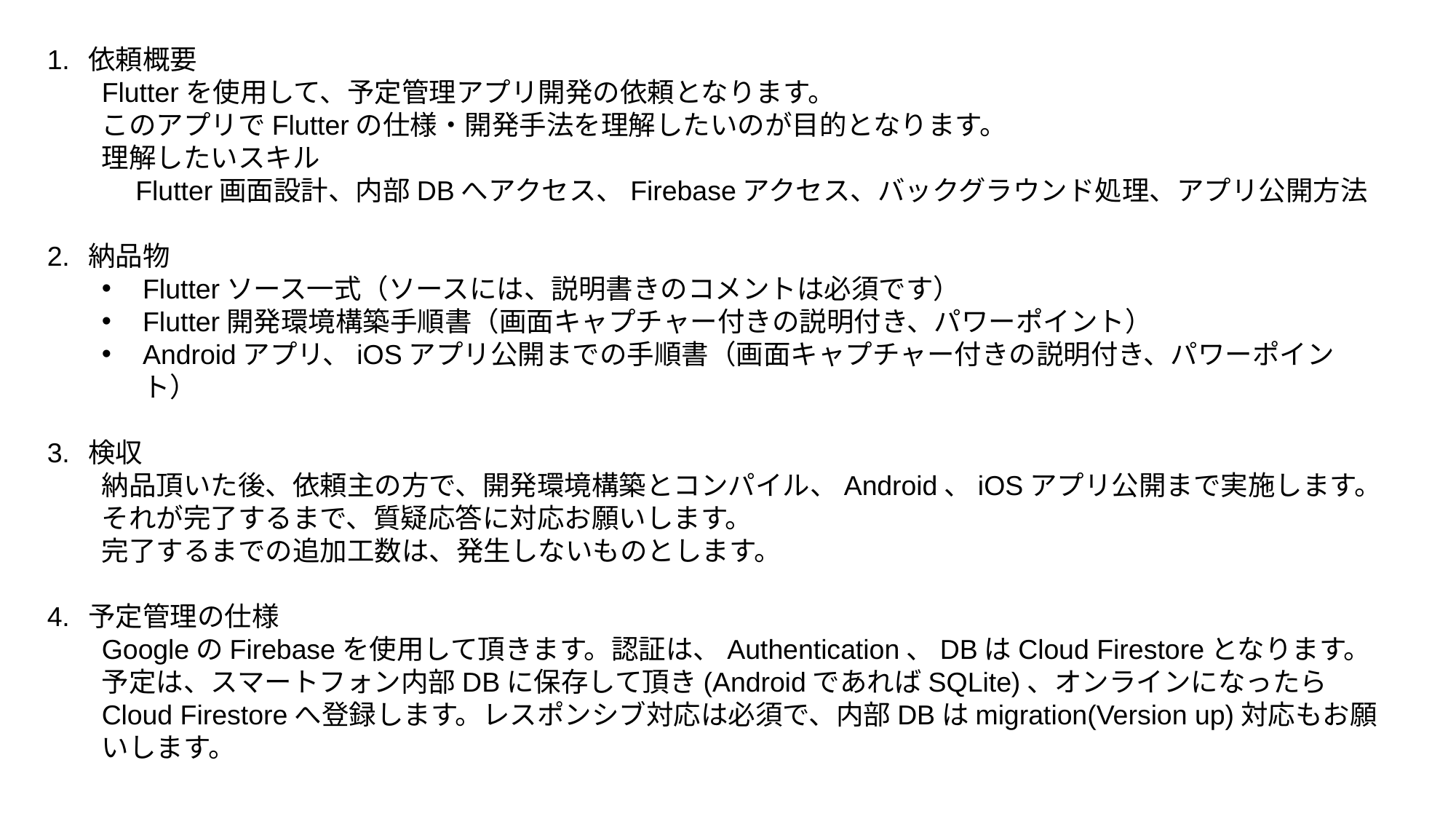

依頼概要
Flutterを使用して、予定管理アプリ開発の依頼となります。
このアプリでFlutterの仕様・開発手法を理解したいのが目的となります。
理解したいスキル
　Flutter画面設計、内部DBへアクセス、Firebaseアクセス、バックグラウンド処理、アプリ公開方法

納品物
Flutterソース一式（ソースには、説明書きのコメントは必須です）
Flutter開発環境構築手順書（画面キャプチャー付きの説明付き、パワーポイント）
Androidアプリ、iOSアプリ公開までの手順書（画面キャプチャー付きの説明付き、パワーポイント）

検収
納品頂いた後、依頼主の方で、開発環境構築とコンパイル、Android、iOSアプリ公開まで実施します。
それが完了するまで、質疑応答に対応お願いします。
完了するまでの追加工数は、発生しないものとします。

予定管理の仕様
GoogleのFirebaseを使用して頂きます。認証は、Authentication、DBはCloud Firestoreとなります。
予定は、スマートフォン内部DBに保存して頂き(AndroidであればSQLite)、オンラインになったらCloud Firestoreへ登録します。レスポンシブ対応は必須で、内部DBはmigration(Version up)対応もお願いします。